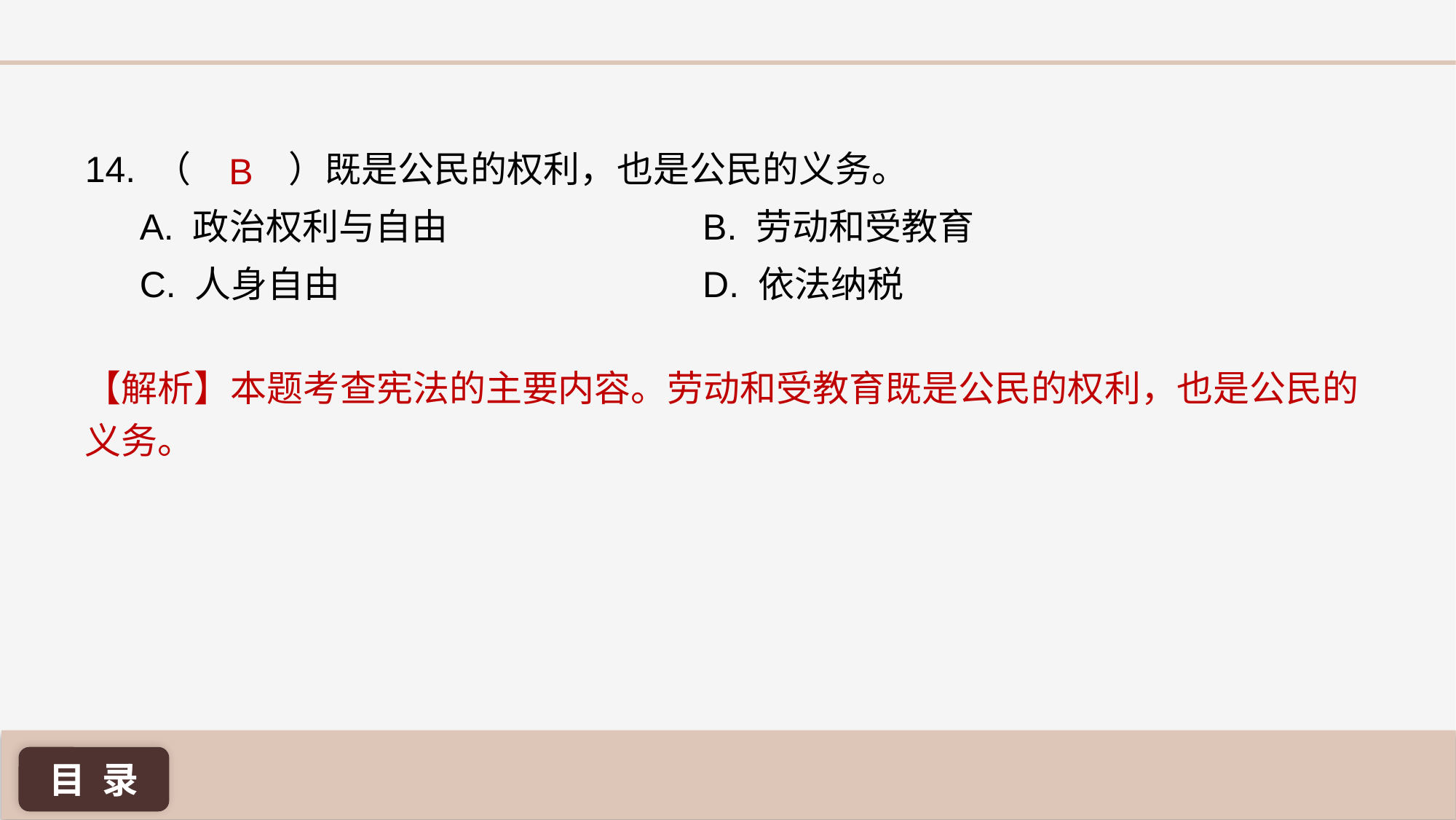

B
14. （            ）既是公民的权利，也是公民的义务。
A. 政治权利与自由			 B. 劳动和受教育
C. 人身自由 				 D. 依法纳税
【解析】本题考查宪法的主要内容。劳动和受教育既是公民的权利，也是公民的义务。